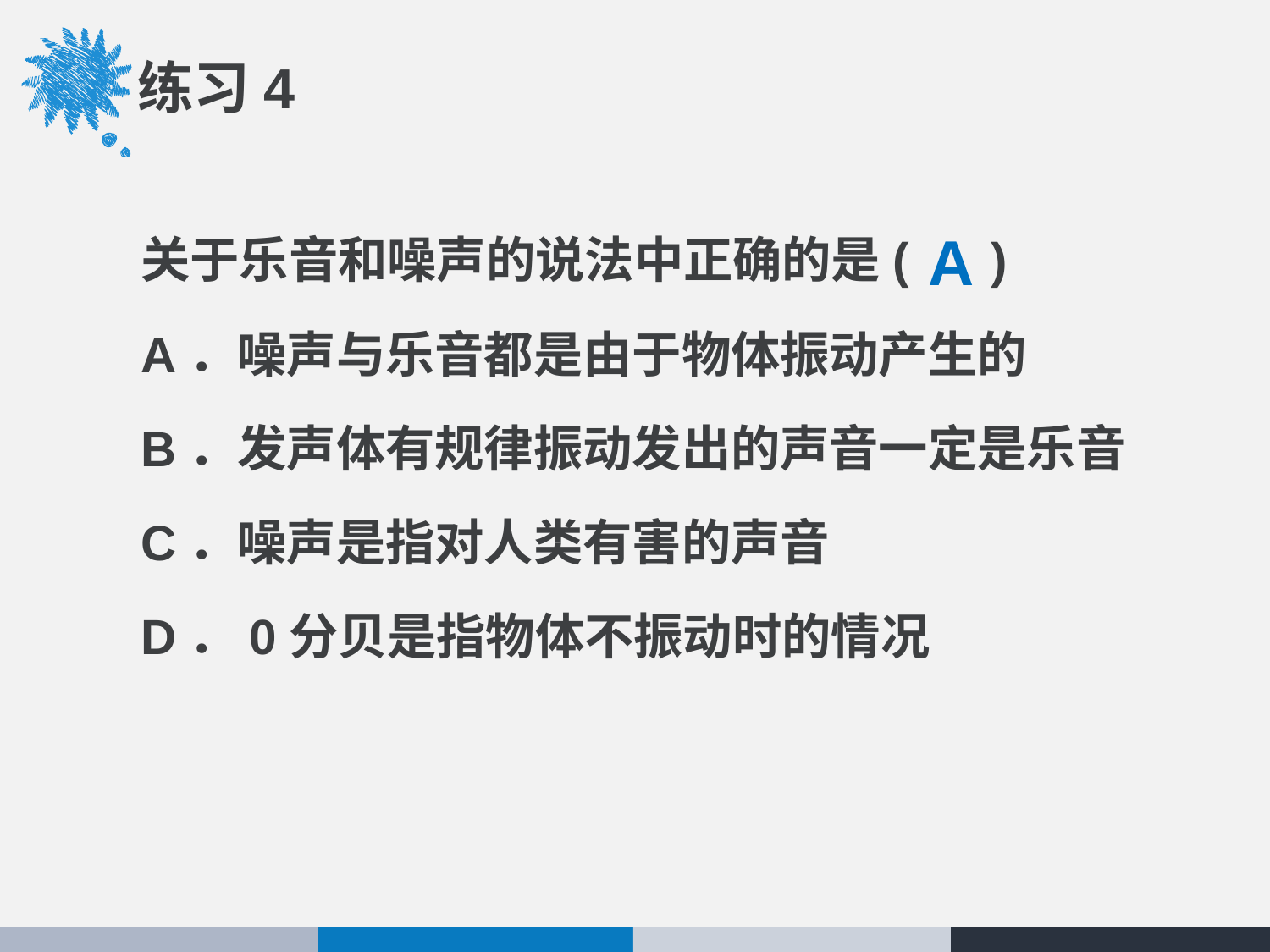

练习4

关于乐音和噪声的说法中正确的是(      )
A．噪声与乐音都是由于物体振动产生的
B．发声体有规律振动发出的声音一定是乐音
C．噪声是指对人类有害的声音
D．0分贝是指物体不振动时的情况
A